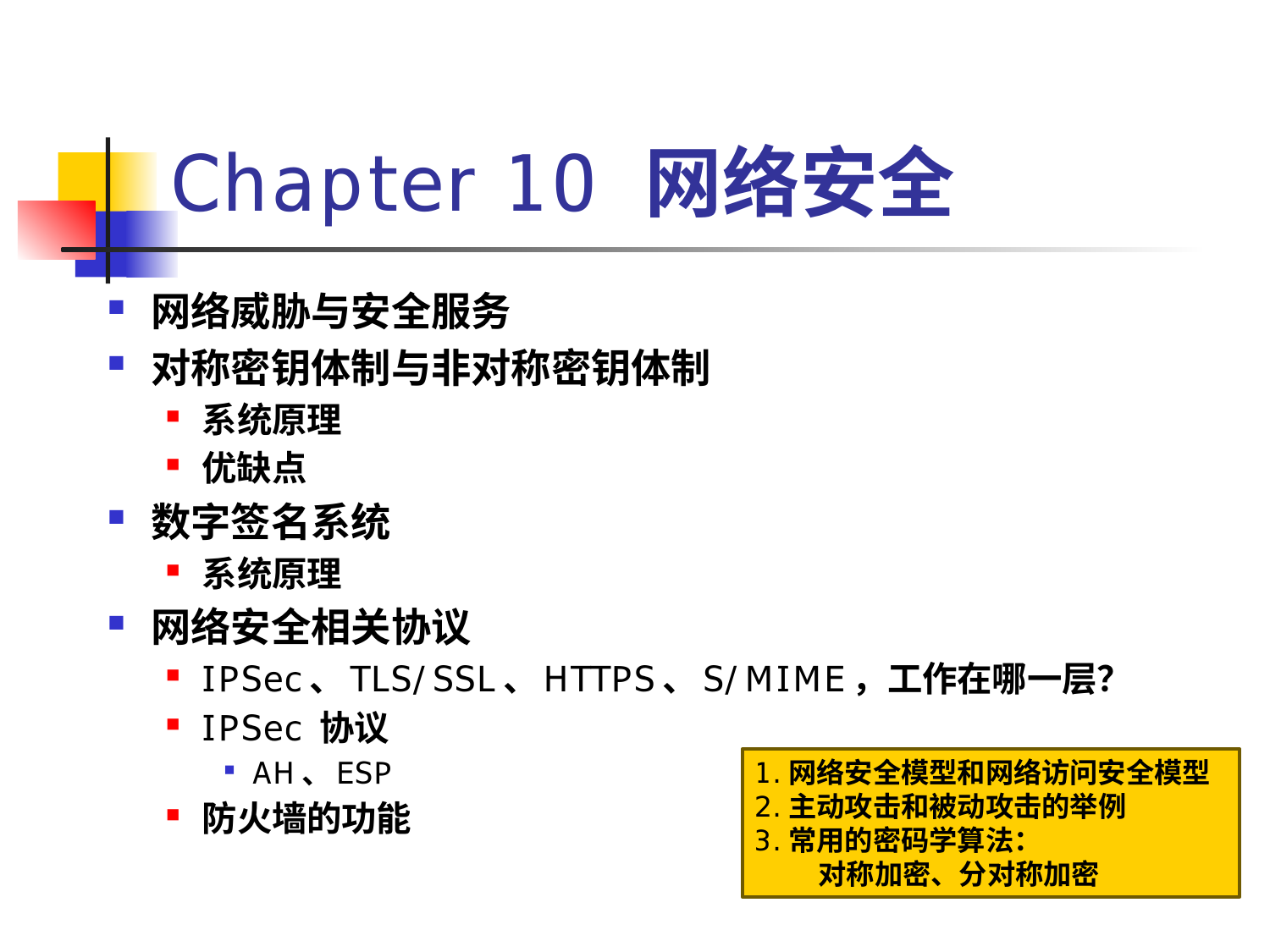

# Chapter 10 网络安全
网络威胁与安全服务
对称密钥体制与非对称密钥体制
系统原理
优缺点
数字签名系统
系统原理
网络安全相关协议
IPSec、TLS/SSL、HTTPS、S/MIME，工作在哪一层？
IPSec 协议
AH、ESP
防火墙的功能
1.网络安全模型和网络访问安全模型
2.主动攻击和被动攻击的举例
3.常用的密码学算法：
对称加密、分对称加密